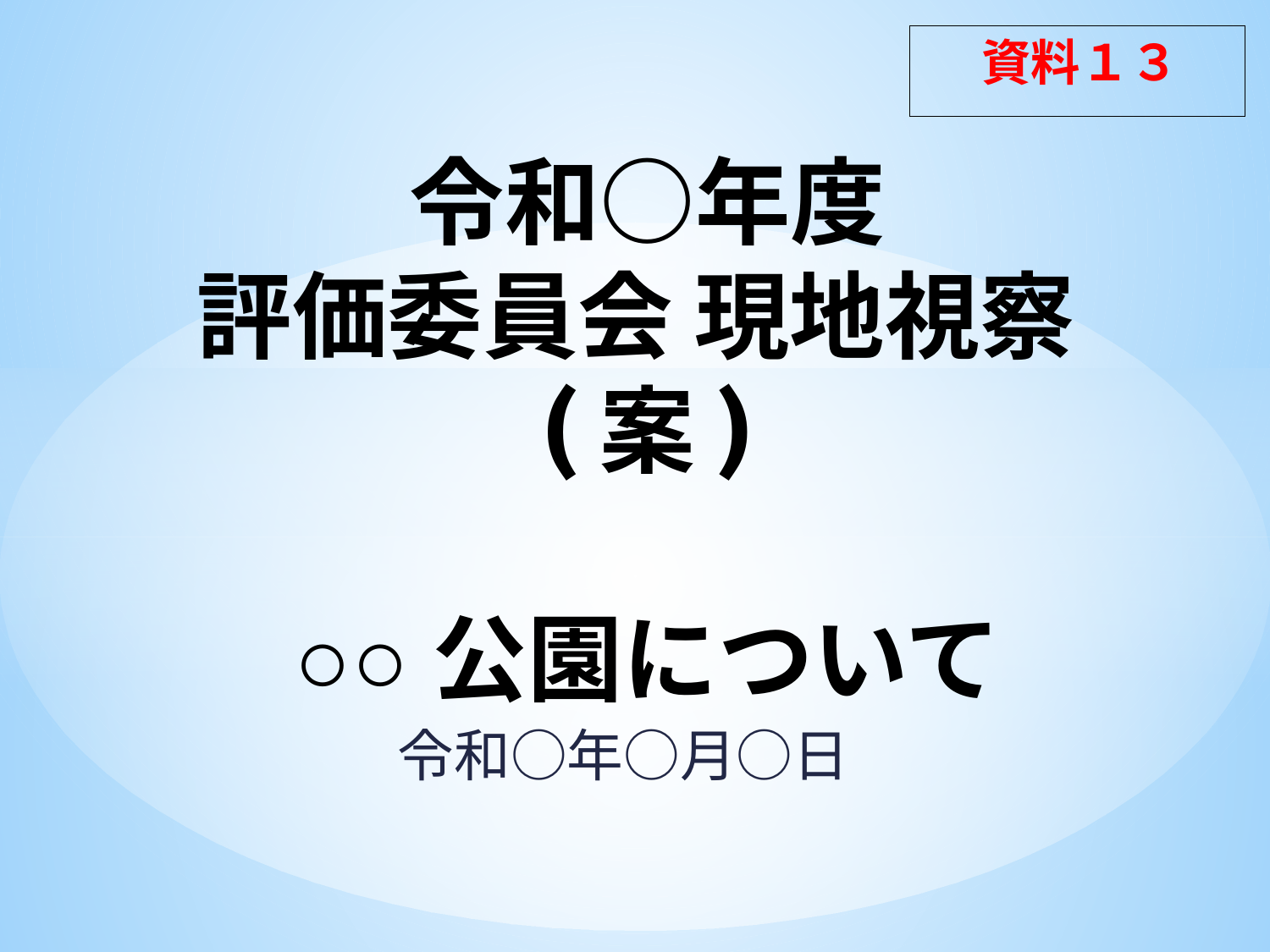

資料１３
# 令和○年度 評価委員会 現地視察(案) ○○公園について
令和○年○月○日